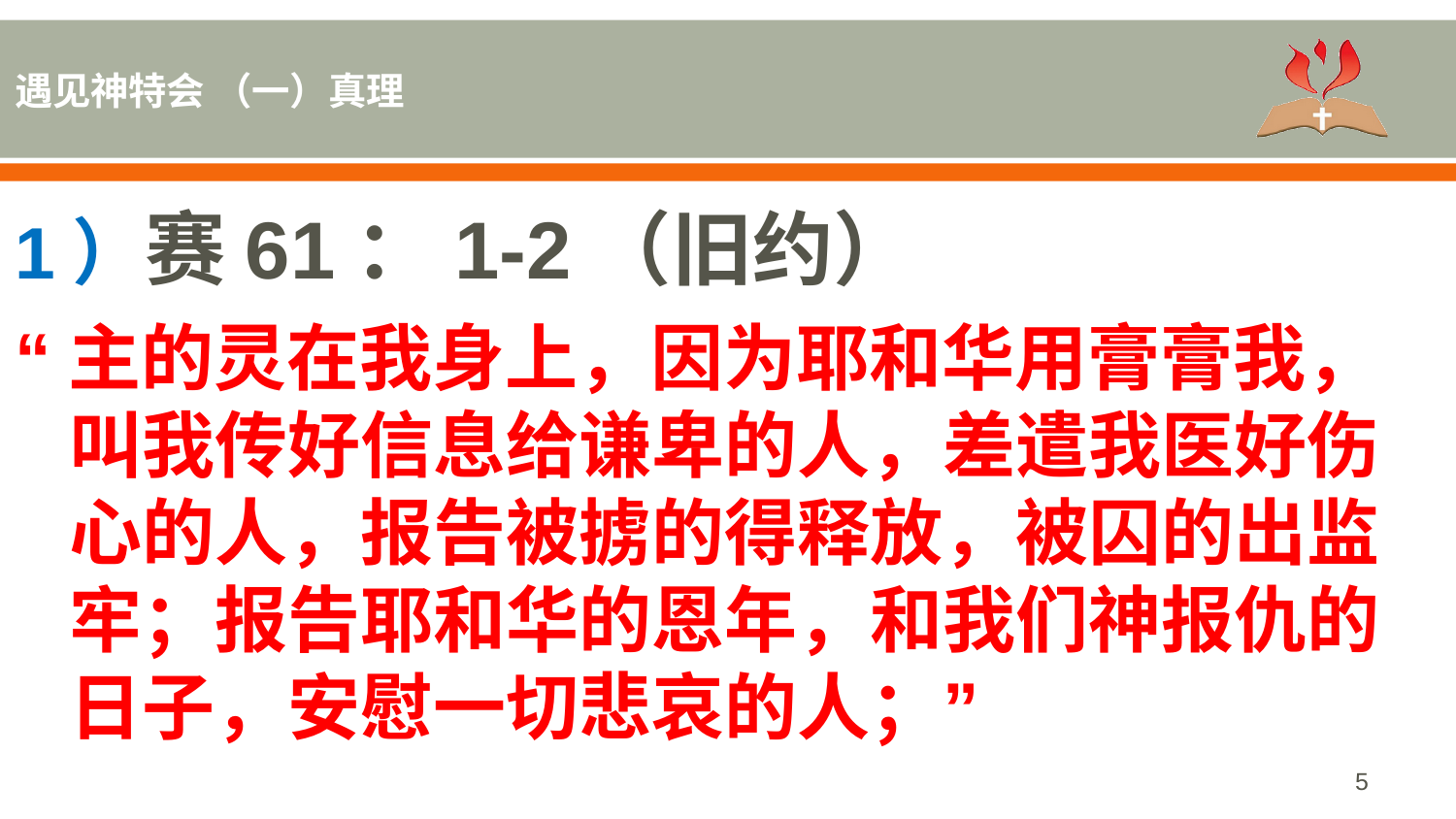

遇见神特会 （一）真理
1）赛61：1-2（旧约）
“主的灵在我身上，因为耶和华用膏膏我，叫我传好信息给谦卑的人，差遣我医好伤心的人，报告被掳的得释放，被囚的出监牢；报告耶和华的恩年，和我们神报仇的日子，安慰一切悲哀的人；”

5